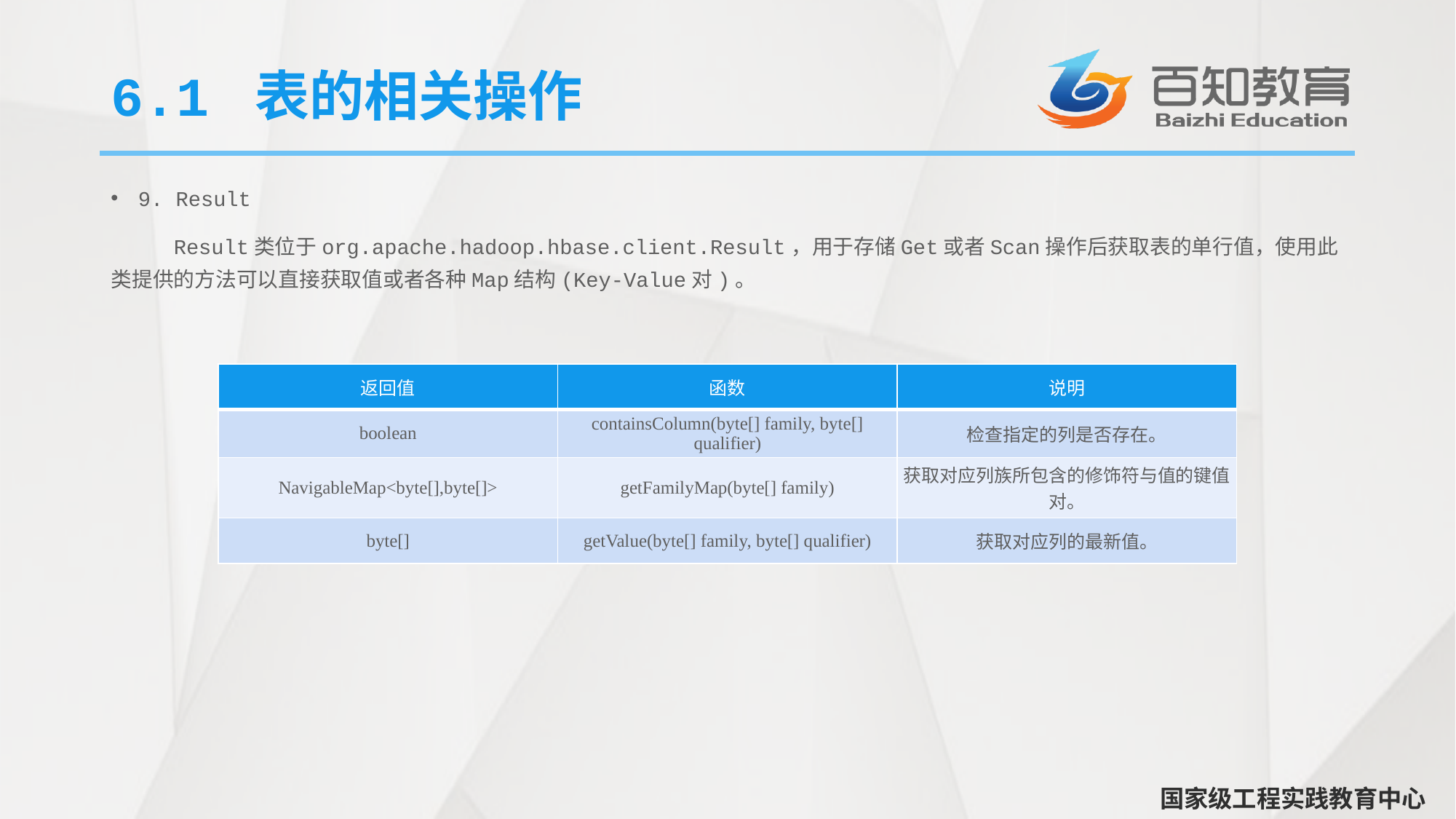

# 6.1 表的相关操作
9. Result
     Result类位于org.apache.hadoop.hbase.client.Result，用于存储Get或者Scan操作后获取表的单行值，使用此类提供的方法可以直接获取值或者各种Map结构(Key-Value对)。

| 返回值 | 函数 | 说明 |
| --- | --- | --- |
| boolean | containsColumn(byte[] family, byte[] qualifier) | 检查指定的列是否存在。 |
| NavigableMap<byte[],byte[]> | getFamilyMap(byte[] family) | 获取对应列族所包含的修饰符与值的键值对。 |
| byte[] | getValue(byte[] family, byte[] qualifier) | 获取对应列的最新值。 |